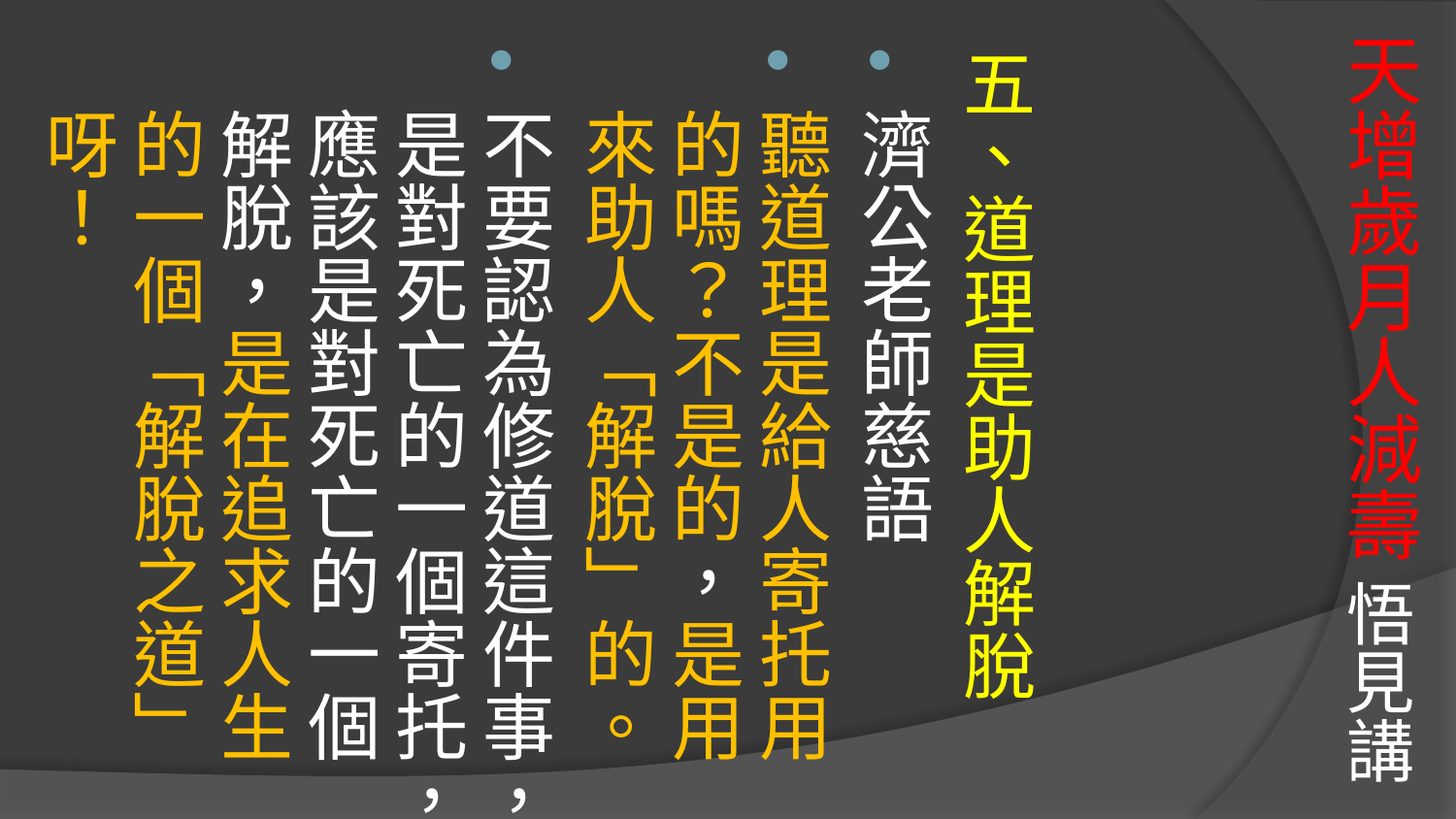

# 天增歲月人減壽 悟見講
五、道理是助人解脫
濟公老師慈語
聽道理是給人寄托用的嗎？不是的，是用來助人「解脫」的。
不要認為修道這件事，是對死亡的一個寄托，應該是對死亡的一個解脫，是在追求人生的一個「解脫之道」呀！